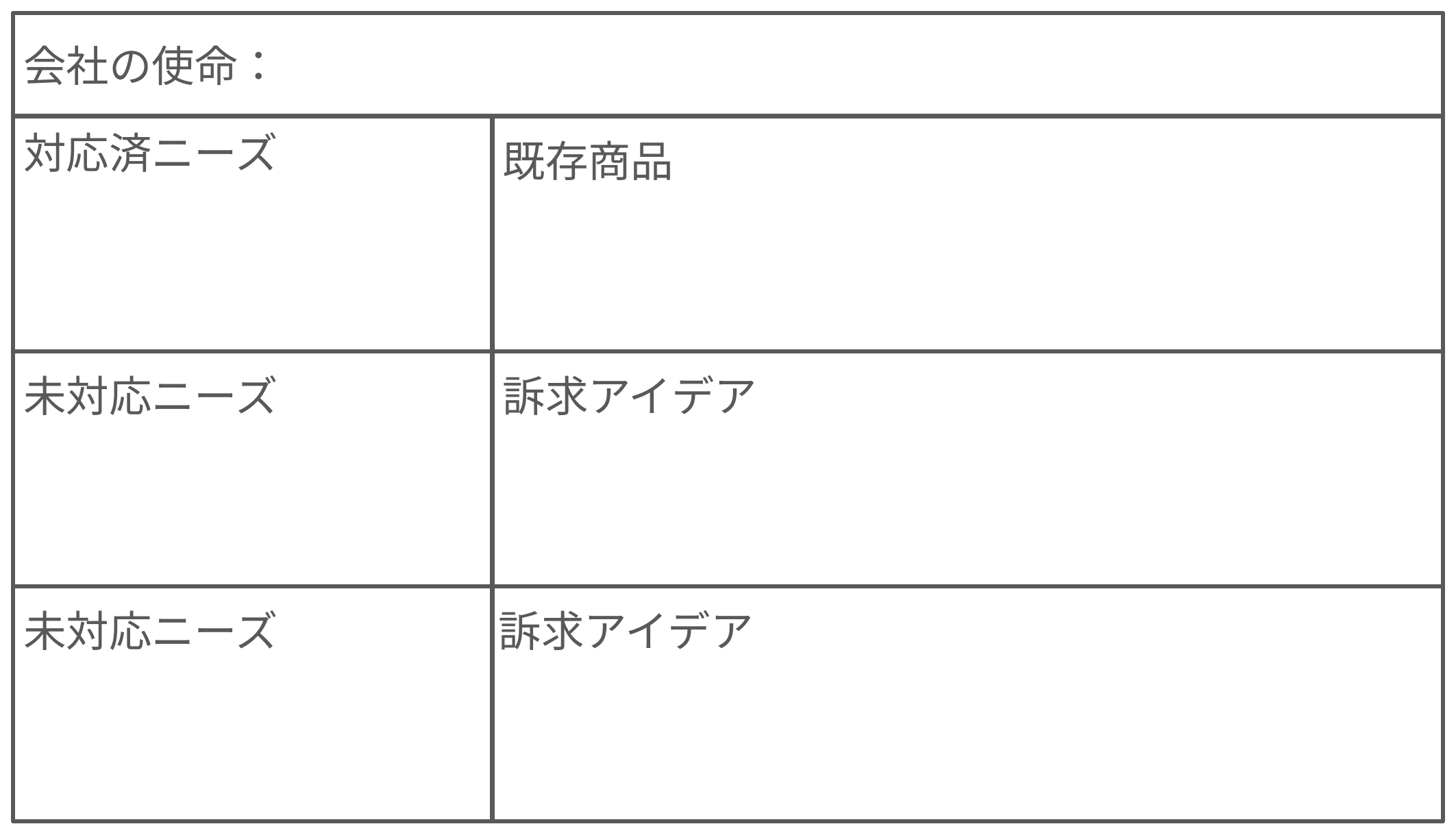

会社の使命：
対応済ニーズ
既存商品
未対応ニーズ
訴求アイデア
訴求アイデア
未対応ニーズ